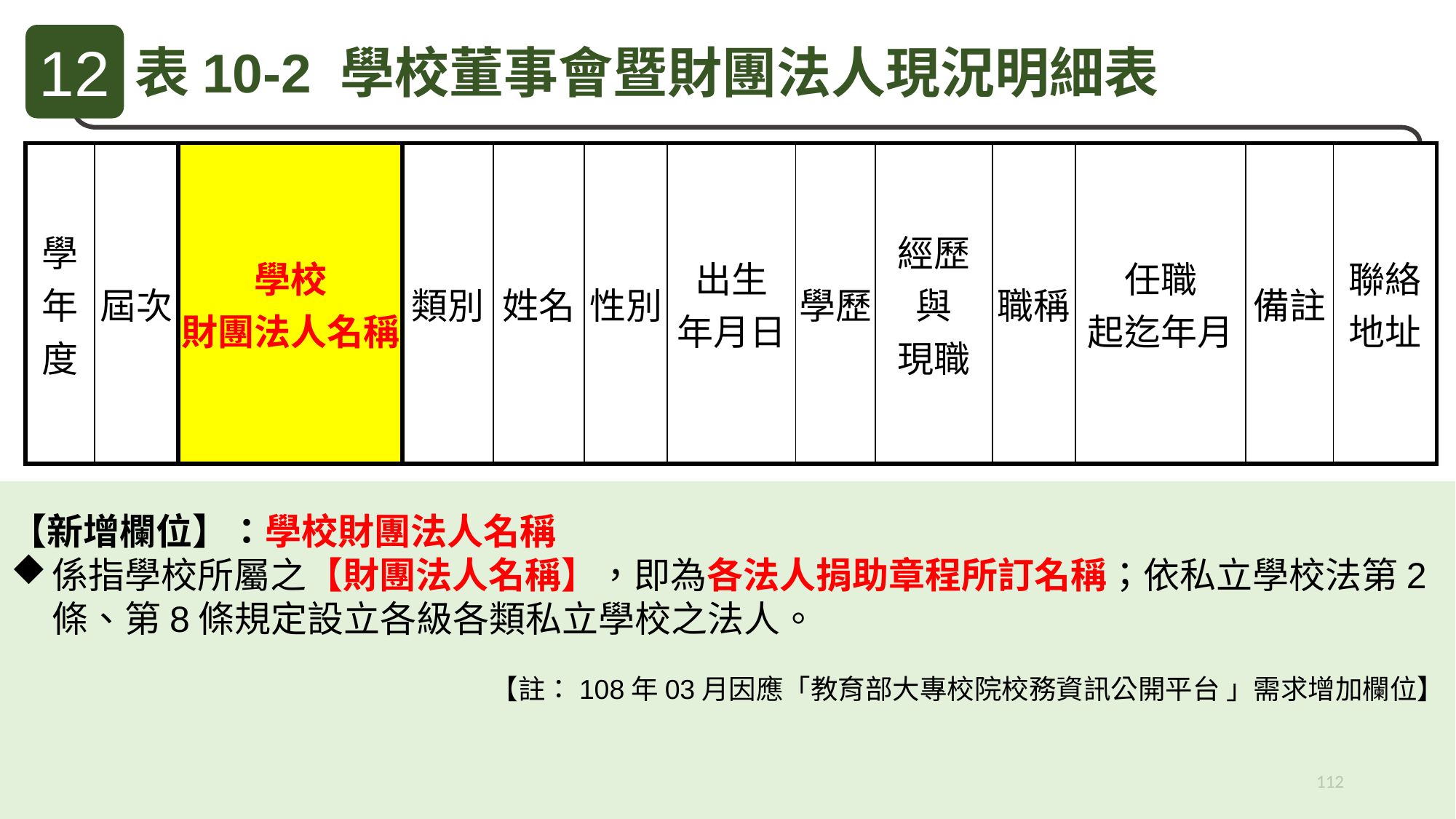

12
表10-2 學校董事會暨財團法人現況明細表

| 學年度 | 屆次 | 學校 財團法人名稱 | 類別 | 姓名 | 性別 | 出生 年月日 | 學歷 | 經歷 與 現職 | 職稱 | 任職 起迄年月 | 備註 | 聯絡地址 |
| --- | --- | --- | --- | --- | --- | --- | --- | --- | --- | --- | --- | --- |
【新增欄位】：學校財團法人名稱
係指學校所屬之【財團法人名稱】，即為各法人捐助章程所訂名稱；依私立學校法第2條、第8條規定設立各級各類私立學校之法人。

【註：108年03月因應「教育部大專校院校務資訊公開平台 」需求增加欄位】

112